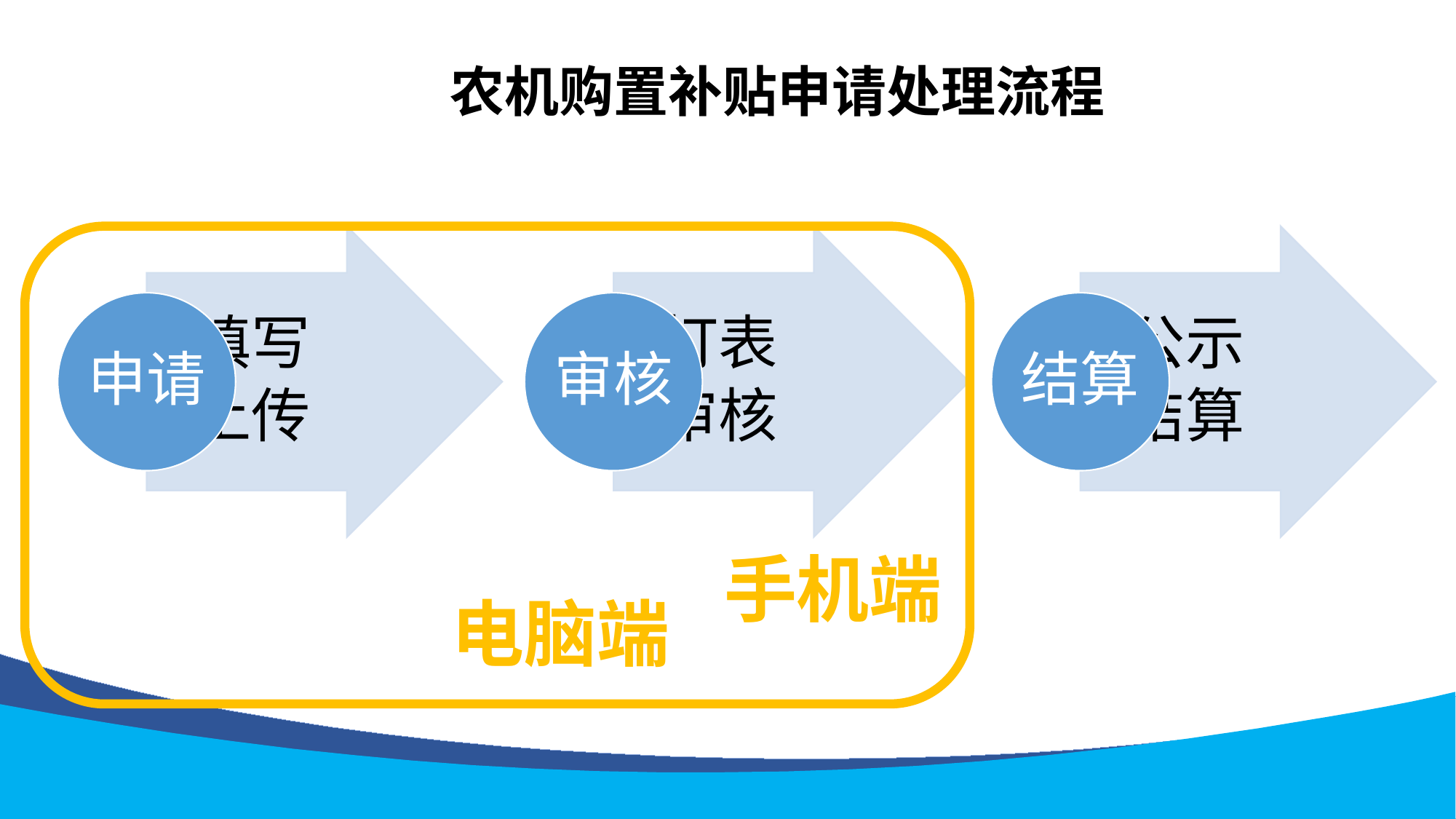

农机购置补贴申请处理流程
填写
上传
申请
打表
审核
审核
公示
结算
结算

手机端
电脑端